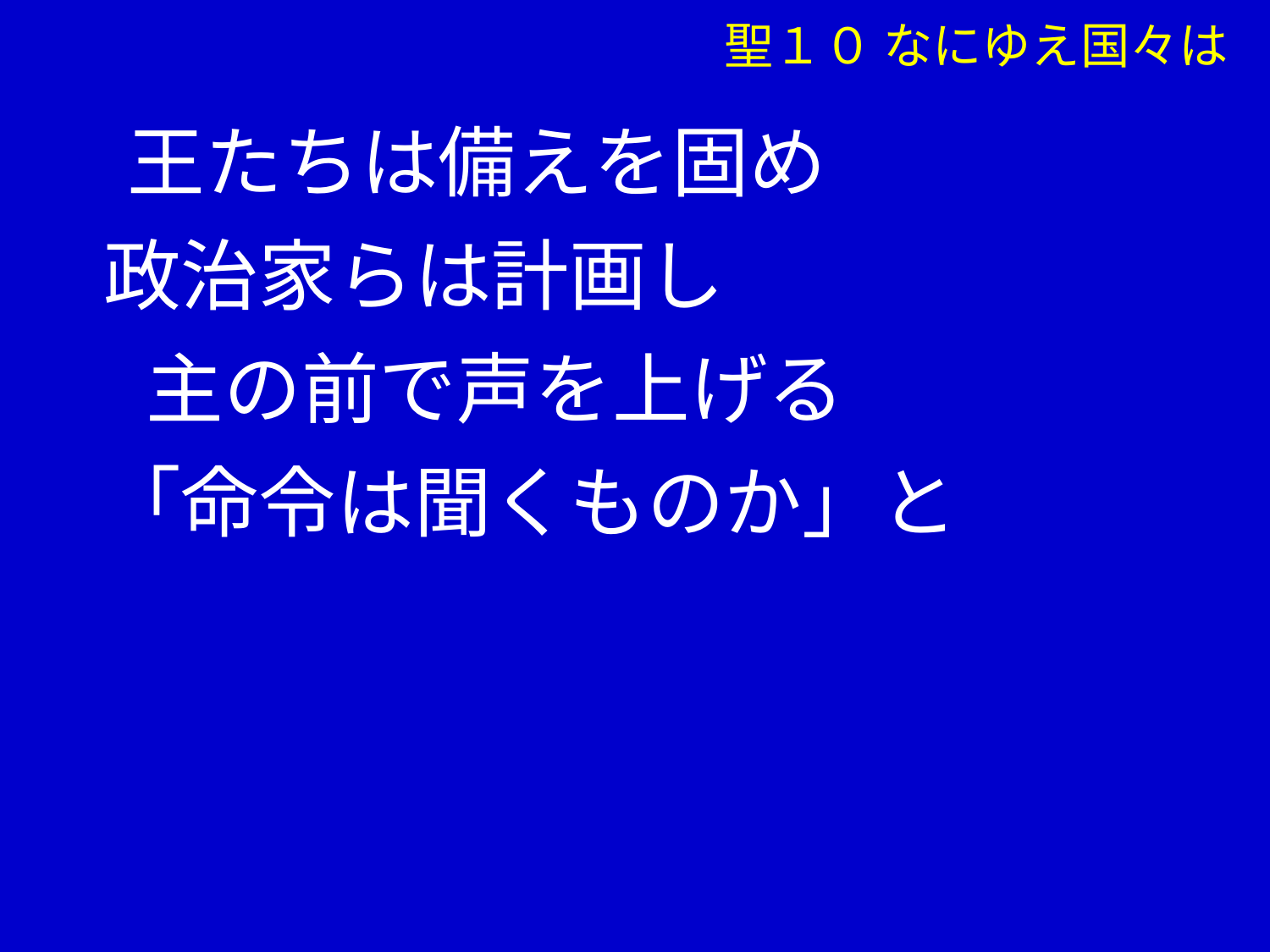

王たちは備えを固め
    政治家らは計画し
 　 主の前で声を上げる
    「命令は聞くものか」と

　　　　　聖１０ なにゆえ国々は